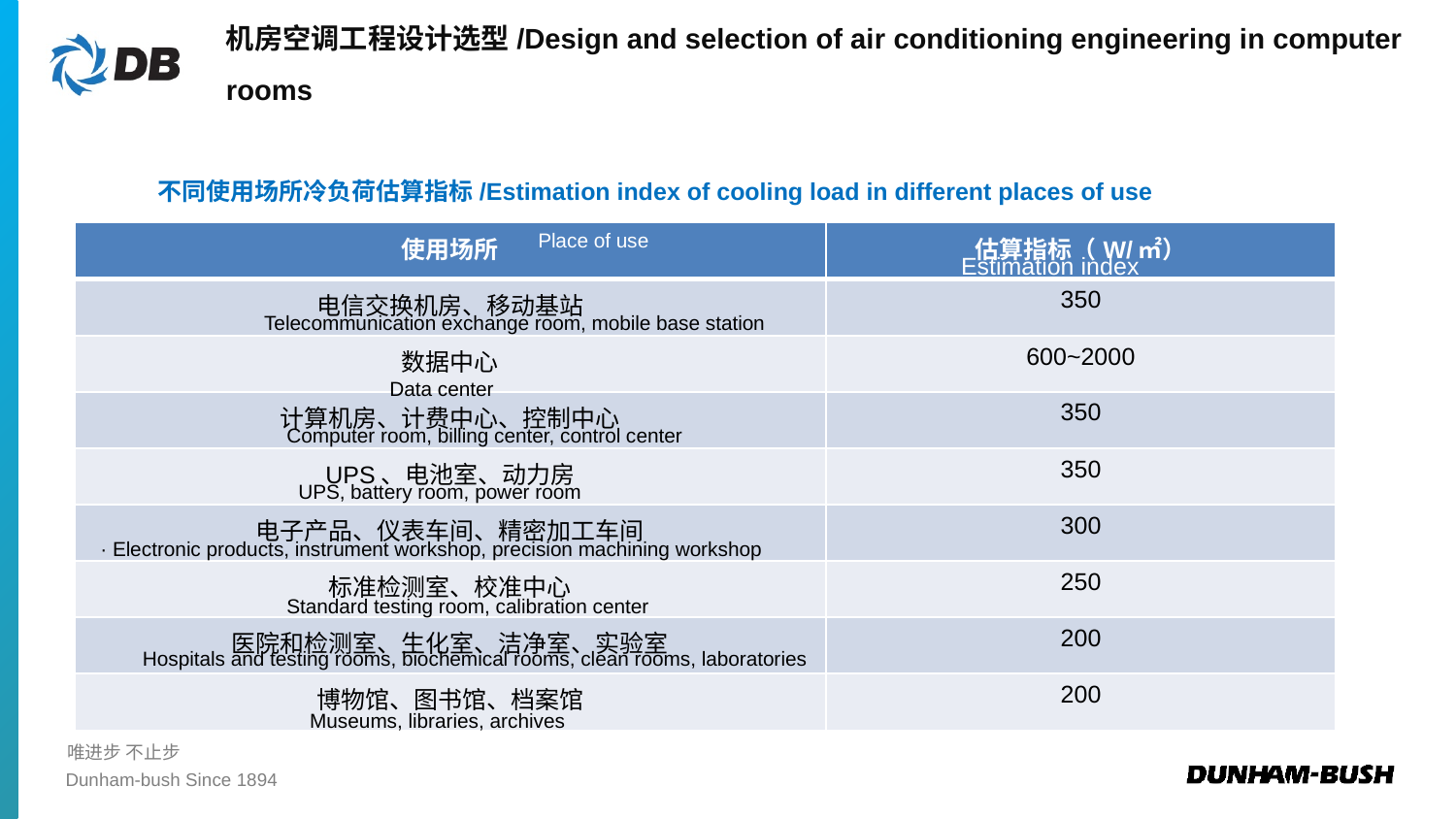

机房空调工程设计选型/Design and selection of air conditioning engineering in computer rooms
不同使用场所冷负荷估算指标/Estimation index of cooling load in different places of use

Place of use

| 使用场所 | 估算指标（W/㎡） |
| --- | --- |
| 电信交换机房、移动基站 | 350 |
| 数据中心 | 600~2000 |
| 计算机房、计费中心、控制中心 | 350 |
| UPS、电池室、动力房 | 350 |
| 电子产品、仪表车间、精密加工车间 | 300 |
| 标准检测室、校准中心 | 250 |
| 医院和检测室、生化室、洁净室、实验室 | 200 |
| 博物馆、图书馆、档案馆 | 200 |
Estimation index

Telecommunication exchange room, mobile base station
Data center

Computer room, billing center, control center

UPS, battery room, power room

· Electronic products, instrument workshop, precision machining workshop

Standard testing room, calibration center

Hospitals and testing rooms, biochemical rooms, clean rooms, laboratories

Museums, libraries, archives